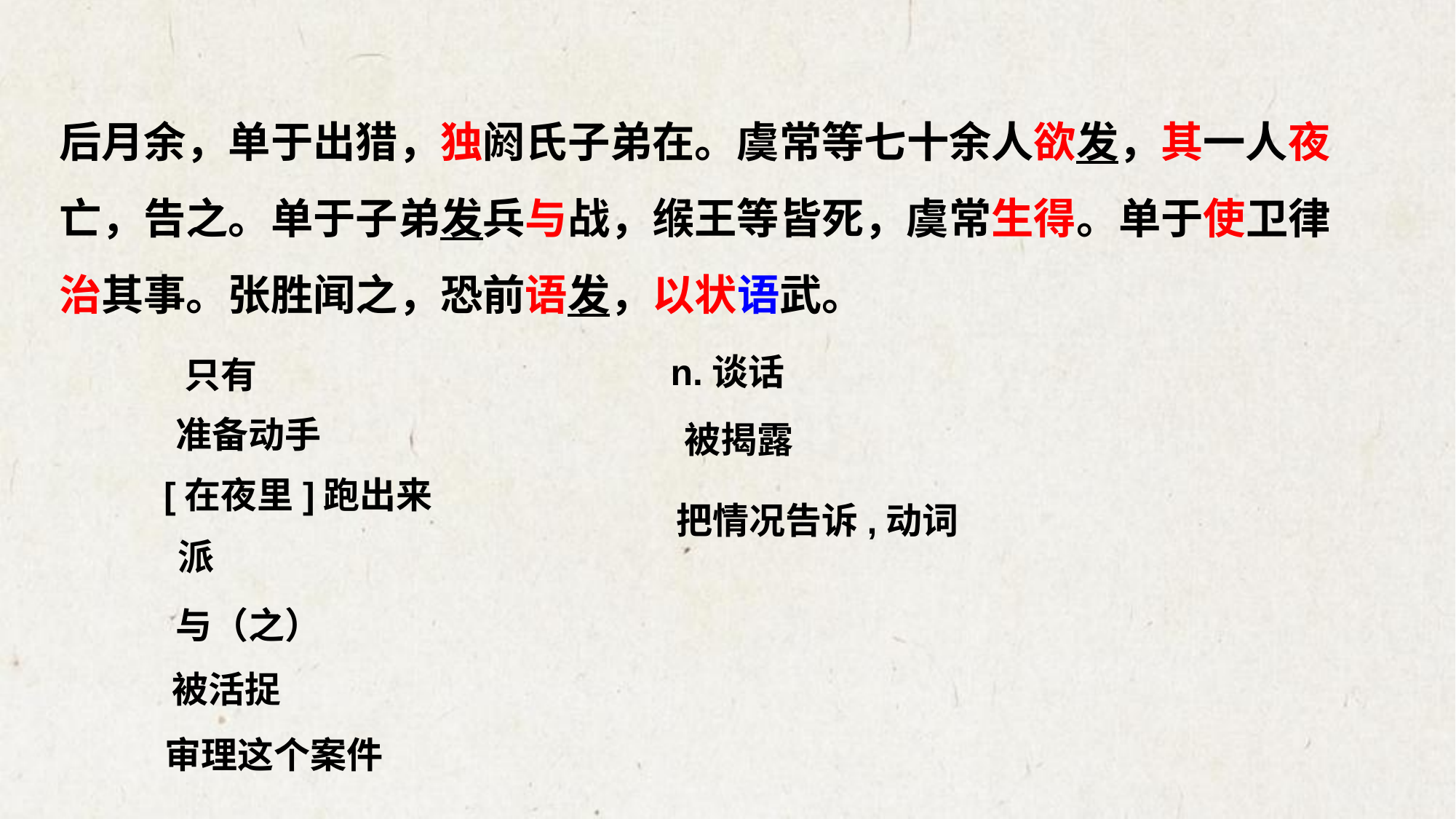

后月余，单于出猎，独阏氏子弟在。虞常等七十余人欲发，其一人夜亡，告之。单于子弟发兵与战，缑王等皆死，虞常生得。单于使卫律治其事。张胜闻之，恐前语发，以状语武。
n.谈话
只有
准备动手
被揭露
[在夜里]跑出来
把情况告诉,动词
派
与（之）
被活捉
审理这个案件